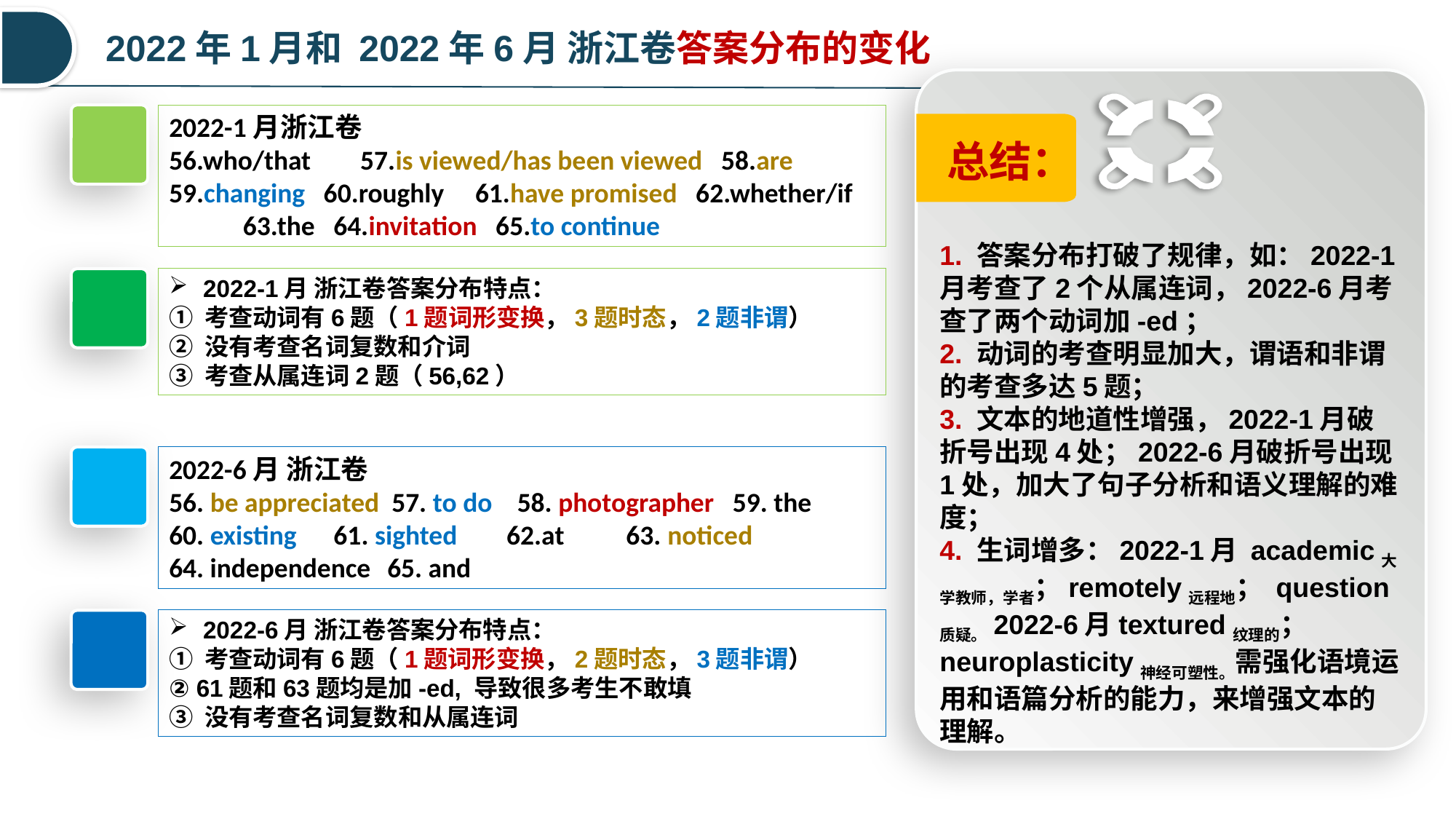

2022年1月和 2022年6月 浙江卷答案分布的变化

总结：

2022-1月浙江卷
56.who/that        57.is viewed/has been viewed   58.are   59.changing   60.roughly     61.have promised   62.whether/if                63.the   64.invitation   65.to continue
1. 答案分布打破了规律，如：2022-1月考查了2个从属连词，2022-6月考查了两个动词加-ed；
2. 动词的考查明显加大，谓语和非谓的考查多达5题；
3. 文本的地道性增强，2022-1月破折号出现4处；2022-6月破折号出现1处，加大了句子分析和语义理解的难度；
4. 生词增多：2022-1月 academic大学教师，学者；remotely远程地； question质疑。2022-6月textured纹理的；neuroplasticity神经可塑性。需强化语境运用和语篇分析的能力，来增强文本的理解。
2022-1月 浙江卷答案分布特点：
① 考查动词有6题（1题词形变换，3题时态，2题非谓）
② 没有考查名词复数和介词
③ 考查从属连词2题（56,62）

2022-6月 浙江卷
56. be appreciated  57. to do    58. photographer   59. the          60. existing      61. sighted        62.at          63. noticed
64. independence 	65. and
2022-6月 浙江卷答案分布特点：
① 考查动词有6题（1题词形变换，2题时态，3题非谓）
② 61题和63题均是加-ed, 导致很多考生不敢填
③ 没有考查名词复数和从属连词